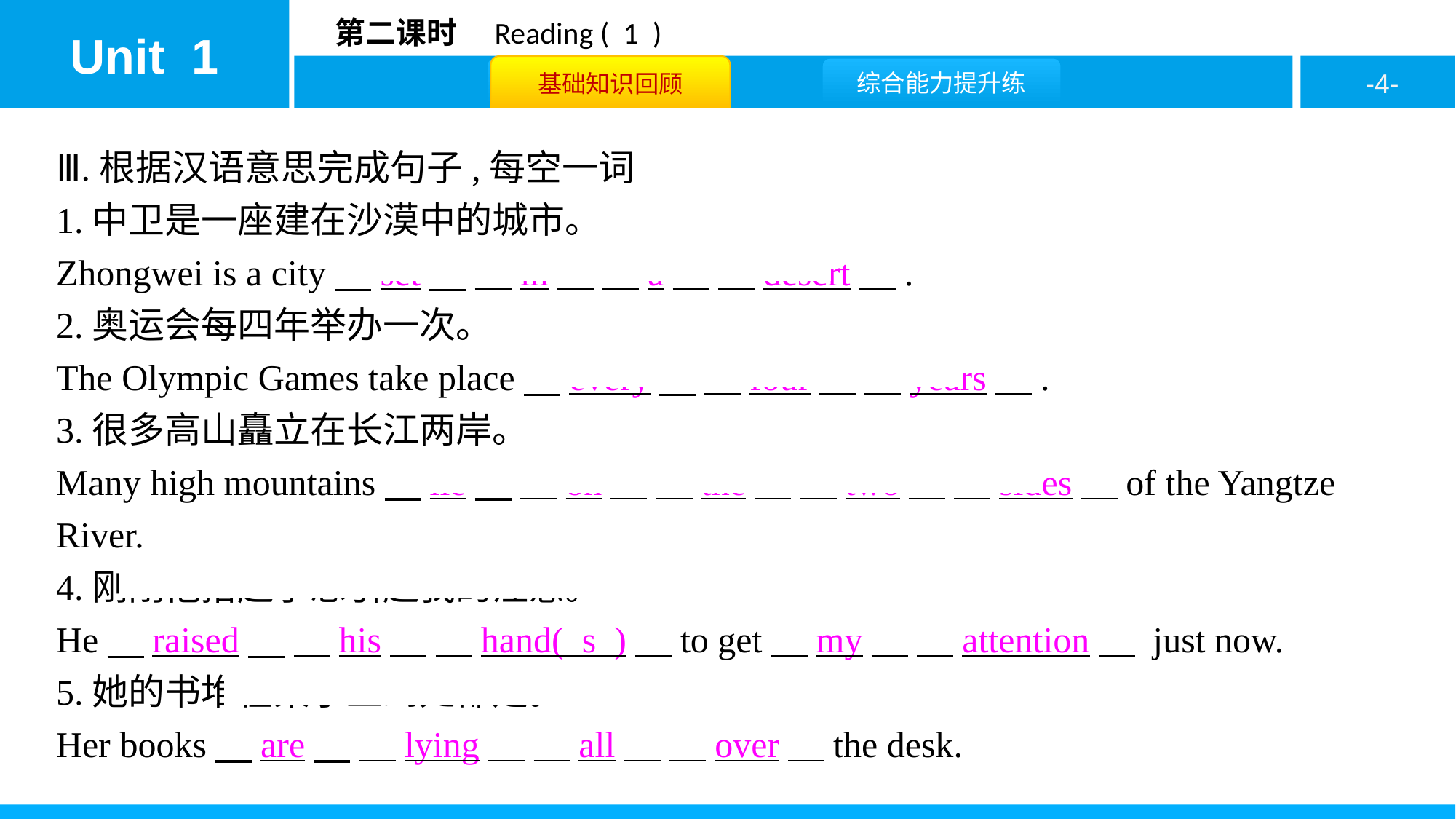

Ⅲ.根据汉语意思完成句子,每空一词
1.中卫是一座建在沙漠中的城市。
Zhongwei is a city　set　 　in　 　a　 　desert　.
2.奥运会每四年举办一次。
The Olympic Games take place　every　 　four　 　years　.
3.很多高山矗立在长江两岸。
Many high mountains　lie　 　on　 　the　 　two　 　sides　of the Yangtze River.
4.刚刚他抬起手想引起我的注意。
He　raised　 　his　 　hand(  s  )　to get　my　 　attention　 just now.
5.她的书堆在桌子上到处都是。
Her books　are　 　lying　 　all　 　over　the desk.